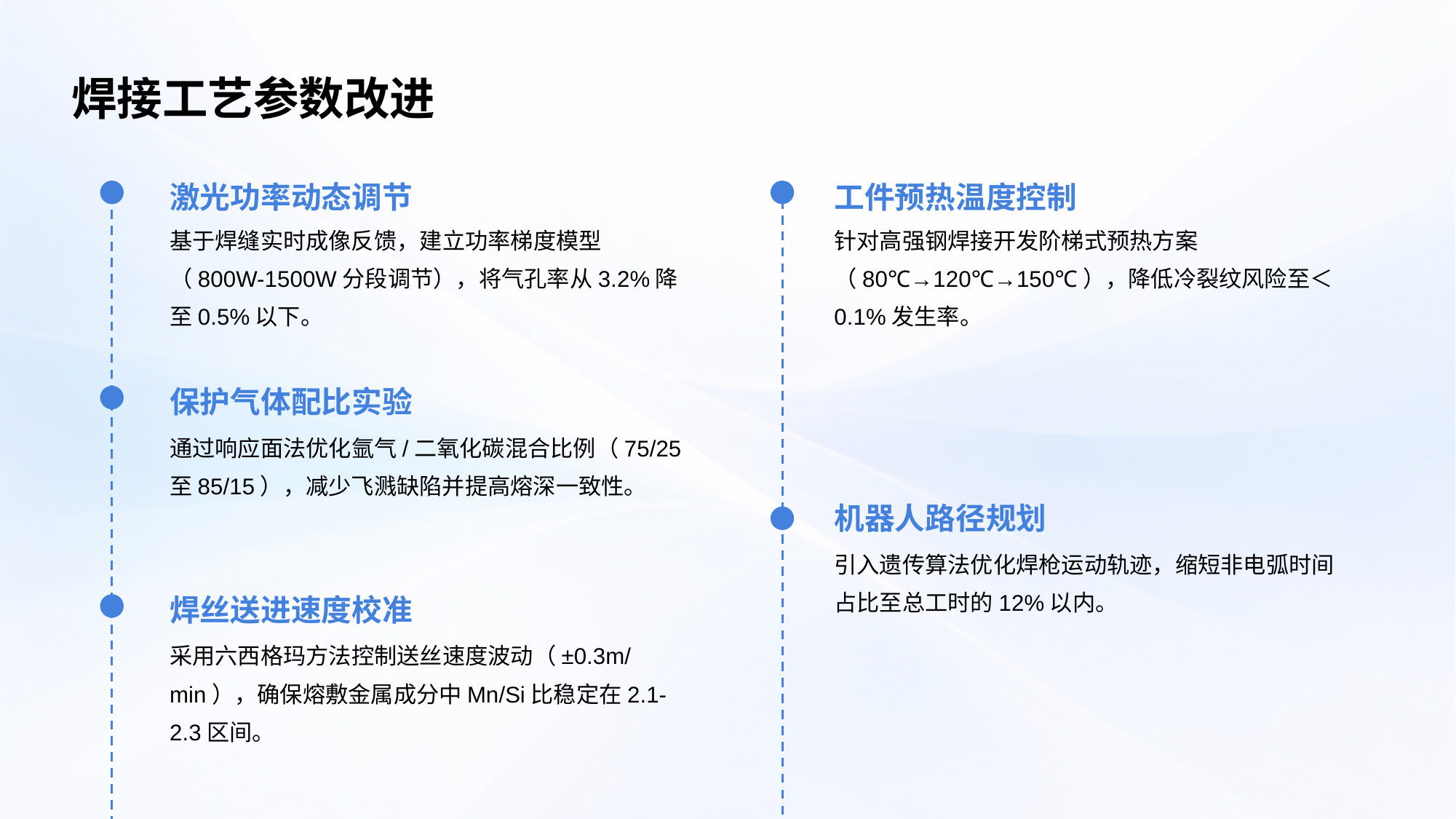

焊接工艺参数改进
激光功率动态调节
工件预热温度控制

基于焊缝实时成像反馈，建立功率梯度模型（800W-1500W分段调节），将气孔率从3.2%降至0.5%以下。
针对高强钢焊接开发阶梯式预热方案（80℃→120℃→150℃），降低冷裂纹风险至＜0.1%发生率。
保护气体配比实验
通过响应面法优化氩气/二氧化碳混合比例（75/25至85/15），减少飞溅缺陷并提高熔深一致性。
机器人路径规划

引入遗传算法优化焊枪运动轨迹，缩短非电弧时间占比至总工时的12%以内。
焊丝送进速度校准
采用六西格玛方法控制送丝速度波动（±0.3m/min），确保熔敷金属成分中Mn/Si比稳定在2.1-2.3区间。